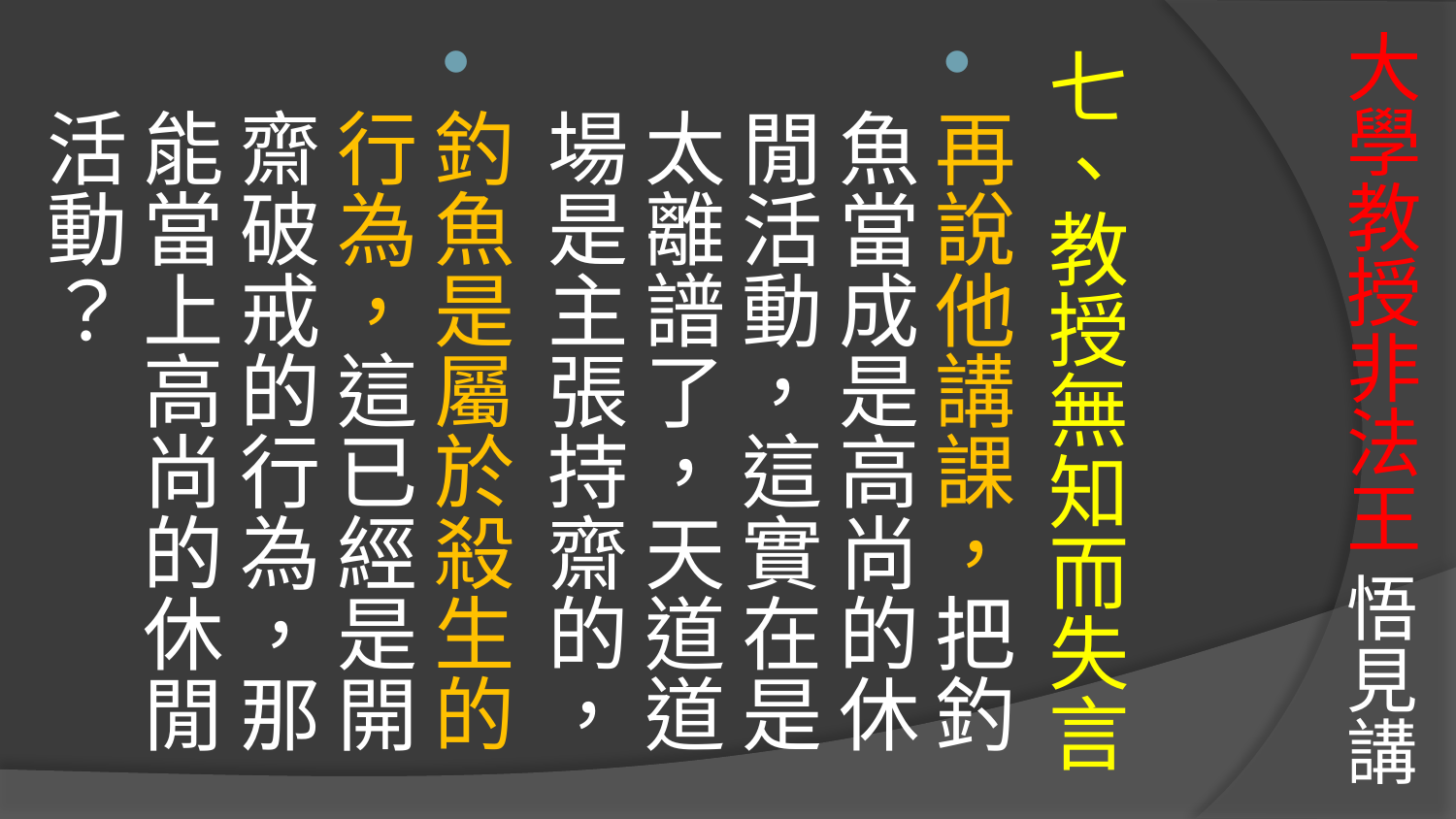

# 大學教授非法王 悟見講
七、教授無知而失言
再說他講課，把釣魚當成是高尚的休閒活動，這實在是太離譜了，天道道場是主張持齋的，
釣魚是屬於殺生的行為，這已經是開齋破戒的行為，那能當上高尚的休閒活動？